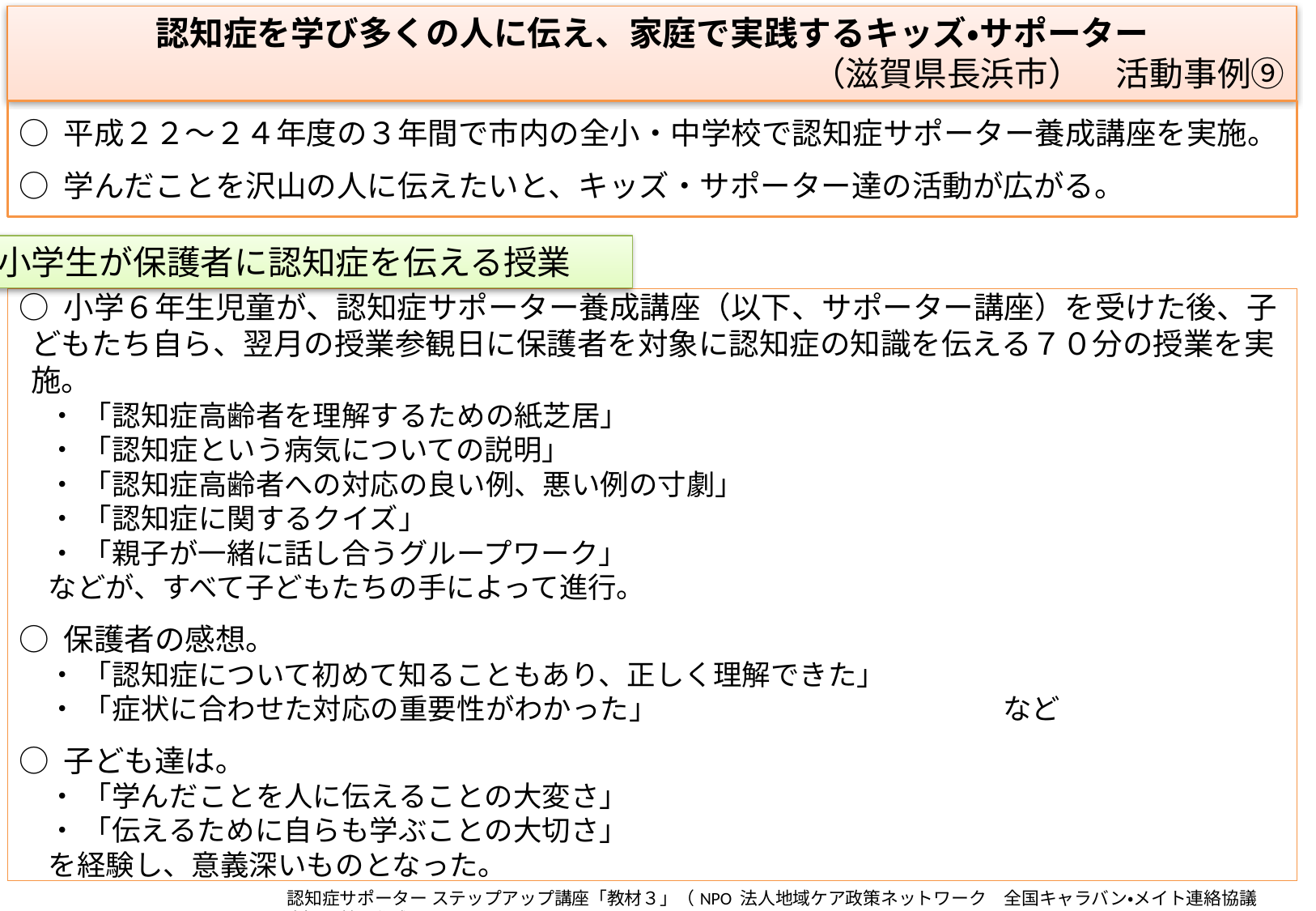

認知症を学び多くの人に伝え、家庭で実践するキッズ・サポーター
（滋賀県長浜市）　活動事例⑨

○ 平成２２～２４年度の３年間で市内の全小・中学校で認知症サポーター養成講座を実施。

○ 学んだことを沢山の人に伝えたいと、キッズ・サポーター達の活動が広がる。
小学生が保護者に認知症を伝える授業
○ 小学６年生児童が、認知症サポーター養成講座（以下、サポーター講座）を受けた後、子どもたち自ら、翌月の授業参観日に保護者を対象に認知症の知識を伝える７０分の授業を実施。
　・ 「認知症高齢者を理解するための紙芝居」
　・ 「認知症という病気についての説明」
　・ 「認知症高齢者への対応の良い例、悪い例の寸劇」
　・ 「認知症に関するクイズ」
　・ 「親子が一緒に話し合うグループワーク」
　などが、すべて子どもたちの手によって進行。

○ 保護者の感想。
　・ 「認知症について初めて知ることもあり、正しく理解できた」
　・ 「症状に合わせた対応の重要性がわかった」　　　　　　　　　　　　など

○ 子ども達は｡
　・ 「学んだことを人に伝えることの大変さ」
　・ 「伝えるために自らも学ぶことの大切さ」
　を経験し、意義深いものとなった。
認知症サポーター ステップアップ講座「教材３」（NPO 法人地域ケア政策ネットワーク　全国キャラバン・メイト連絡協議会）を基に作成